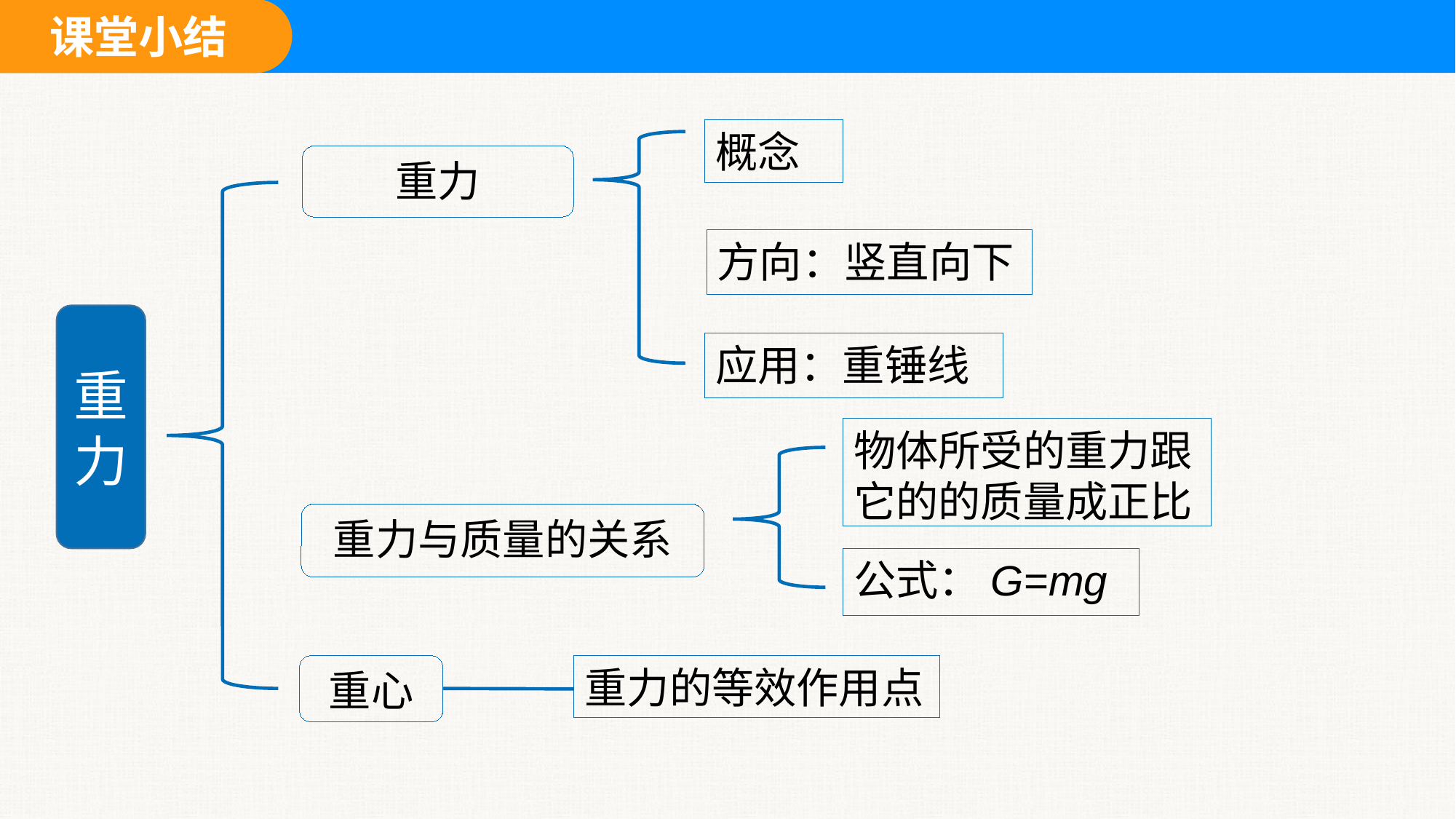

概念

重力

方向：竖直向下
重力
应用：重锤线
物体所受的重力跟它的的质量成正比

重力与质量的关系
公式：G=mg
重心
重力的等效作用点